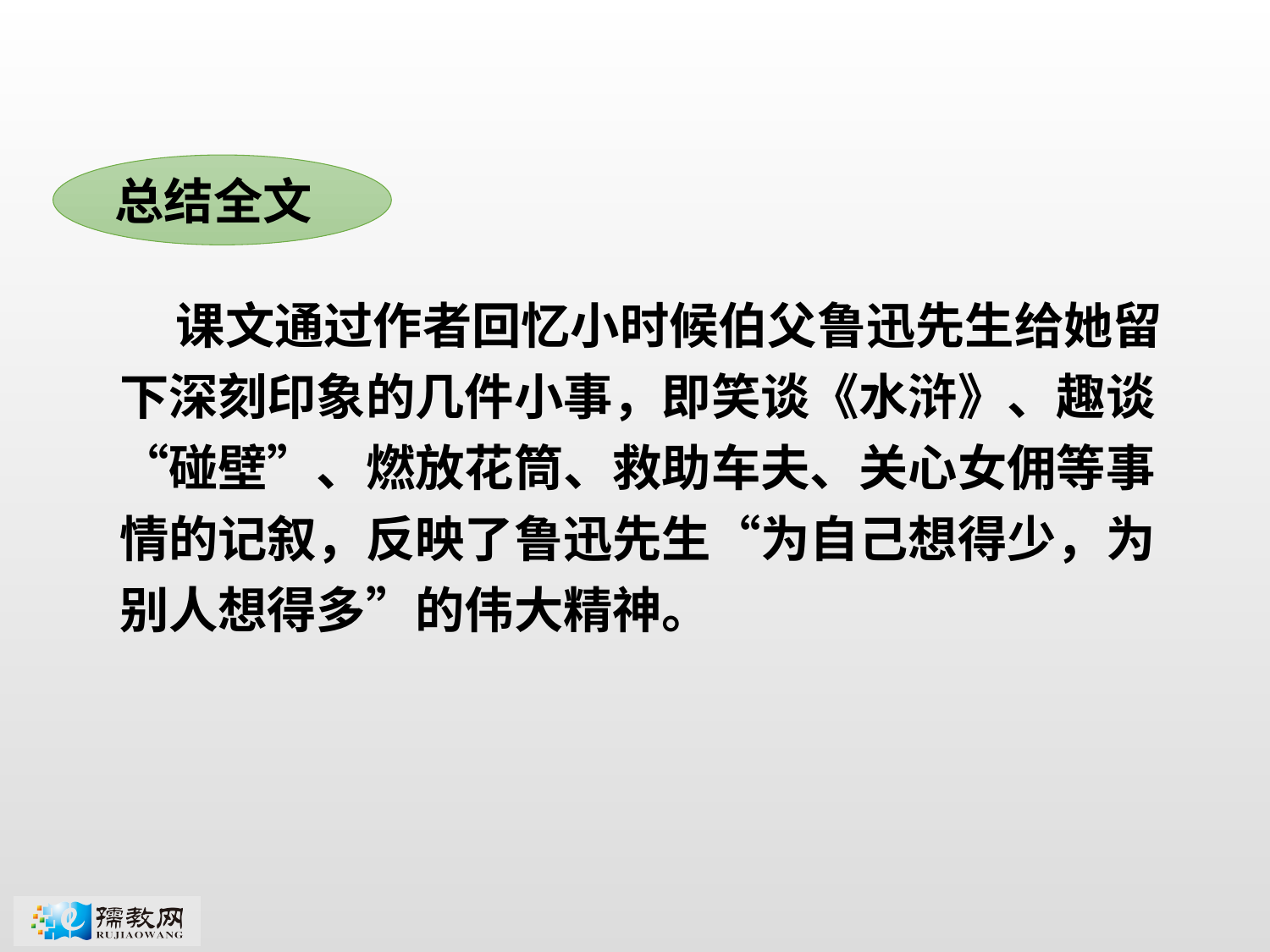

总结全文
    课文通过作者回忆小时候伯父鲁迅先生给她留下深刻印象的几件小事，即笑谈《水浒》、趣谈“碰壁”、燃放花筒、救助车夫、关心女佣等事情的记叙，反映了鲁迅先生“为自己想得少，为别人想得多”的伟大精神。